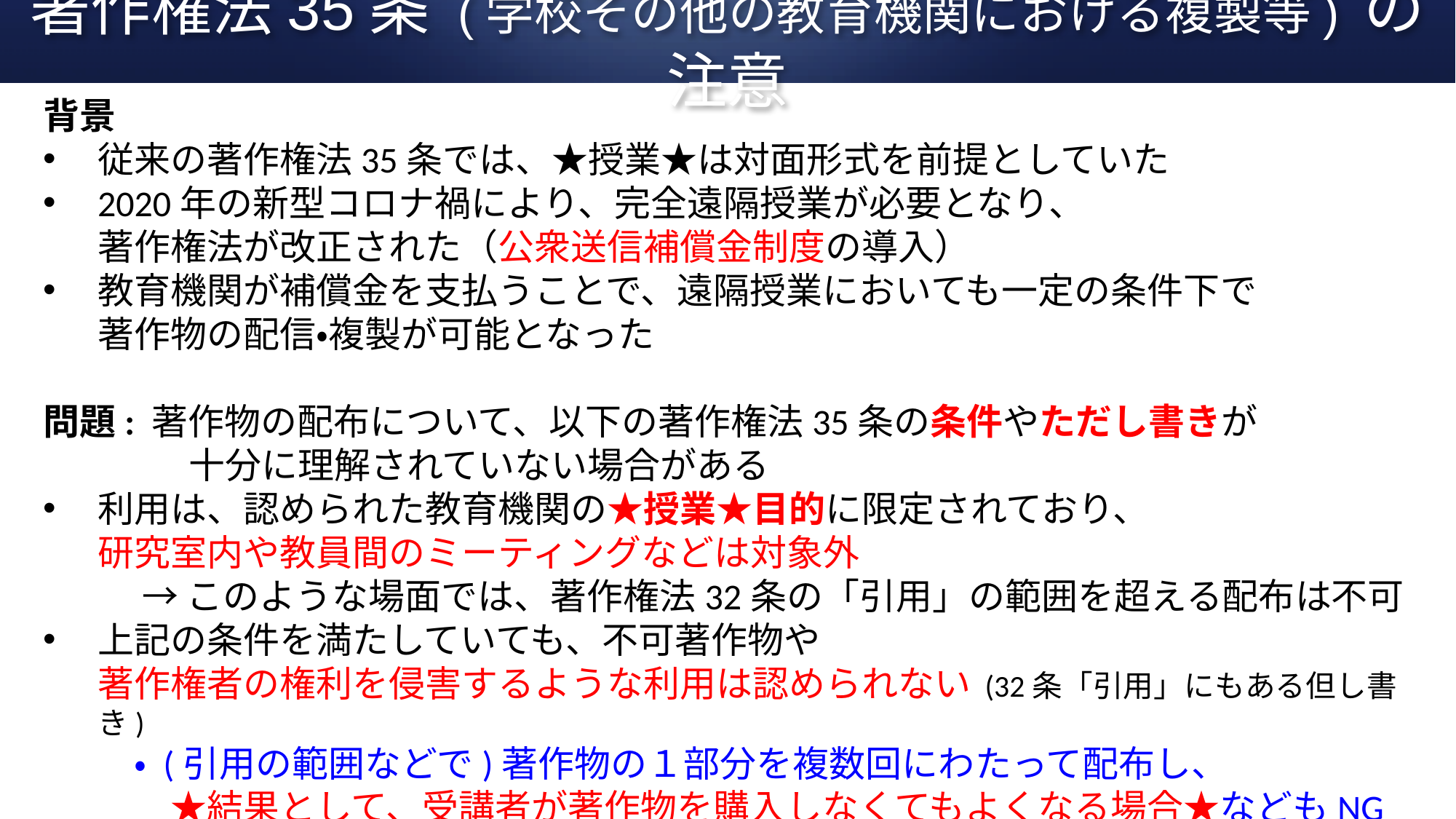

# 著作権法35条 (学校その他の教育機関における複製等) の注意
背景
従来の著作権法35条では、★授業★は対面形式を前提としていた
2020年の新型コロナ禍により、完全遠隔授業が必要となり、
著作権法が改正された（公衆送信補償金制度の導入）
教育機関が補償金を支払うことで、遠隔授業においても一定の条件下で 　
著作物の配信・複製が可能となった

問題: 著作物の配布について、以下の著作権法35条の条件やただし書きが
　　　　十分に理解されていない場合がある
利用は、認められた教育機関の★授業★目的に限定されており、
研究室内や教員間のミーティングなどは対象外
 　→ このような場面では、著作権法32条の「引用」の範囲を超える配布は不可
上記の条件を満たしていても、不可著作物や
著作権者の権利を侵害するような利用は認められない (32条「引用」にもある但し書き)
　・ (引用の範囲などで)著作物の１部分を複数回にわたって配布し、
　　★結果として、受講者が著作物を購入しなくてもよくなる場合★などもNG